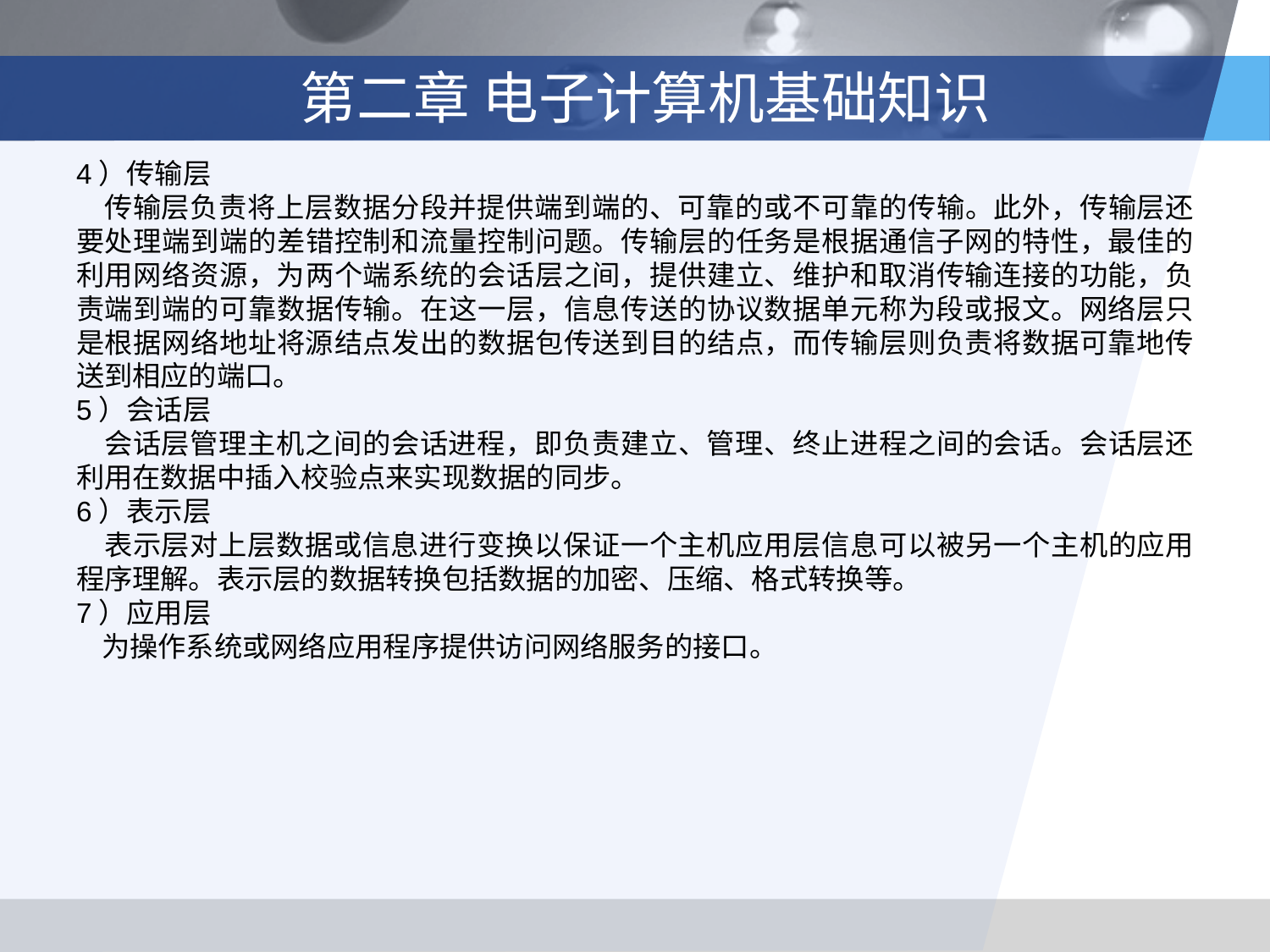

# 第二章 电子计算机基础知识
4）传输层
   传输层负责将上层数据分段并提供端到端的、可靠的或不可靠的传输。此外，传输层还要处理端到端的差错控制和流量控制问题。传输层的任务是根据通信子网的特性，最佳的利用网络资源，为两个端系统的会话层之间，提供建立、维护和取消传输连接的功能，负责端到端的可靠数据传输。在这一层，信息传送的协议数据单元称为段或报文。网络层只是根据网络地址将源结点发出的数据包传送到目的结点，而传输层则负责将数据可靠地传送到相应的端口。
5）会话层
   会话层管理主机之间的会话进程，即负责建立、管理、终止进程之间的会话。会话层还利用在数据中插入校验点来实现数据的同步。
6）表示层
   表示层对上层数据或信息进行变换以保证一个主机应用层信息可以被另一个主机的应用程序理解。表示层的数据转换包括数据的加密、压缩、格式转换等。
7）应用层
   为操作系统或网络应用程序提供访问网络服务的接口。